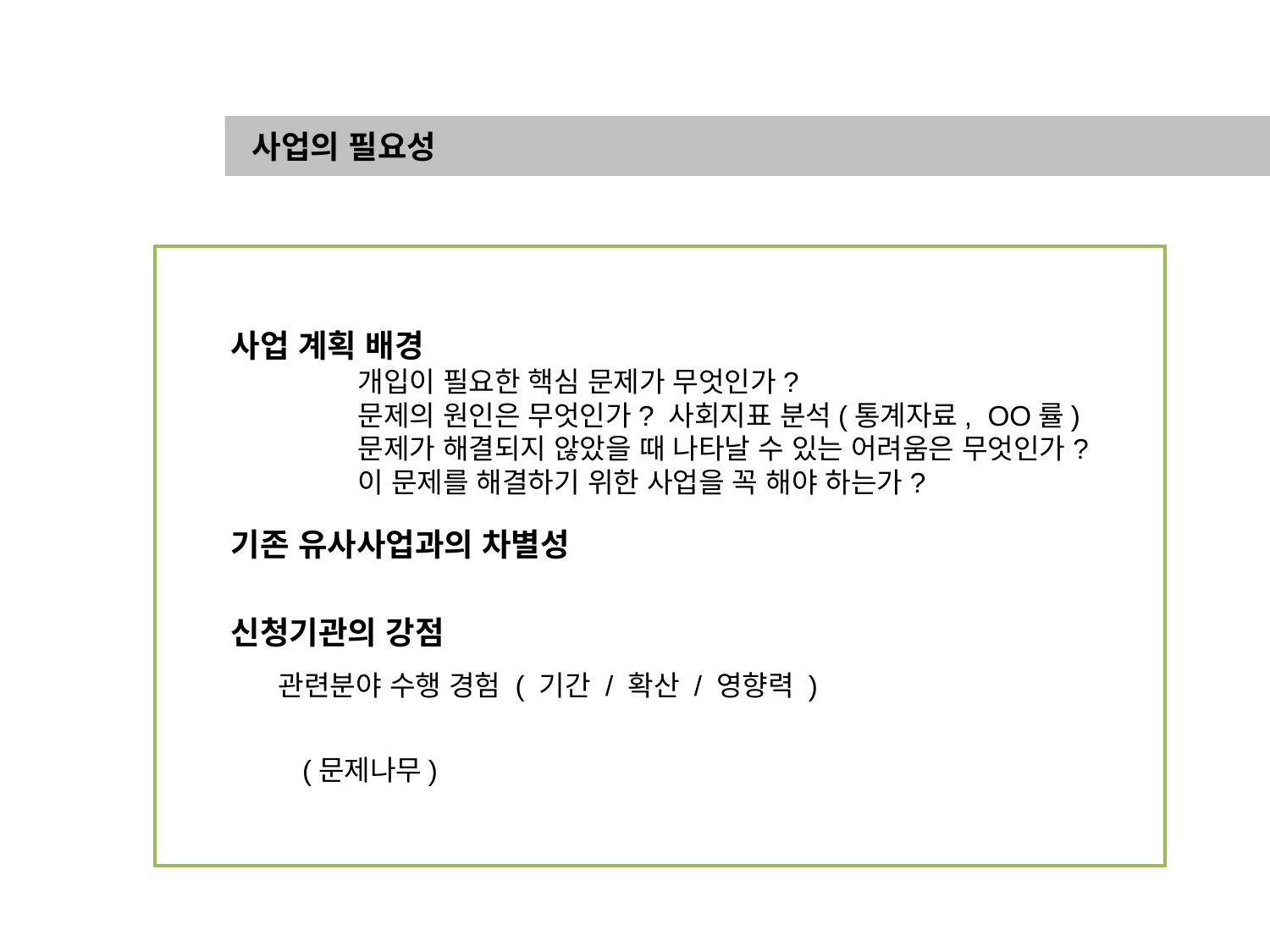

사업의 필요성
사업 계획 배경
		개입이 필요한 핵심 문제가 무엇인가?
		문제의 원인은 무엇인가? 사회지표 분석(통계자료,  OO률)
		문제가 해결되지 않았을 때 나타날 수 있는 어려움은 무엇인가?
		이 문제를 해결하기 위한 사업을 꼭 해야 하는가?

기존 유사사업과의 차별성

신청기관의 강점
	관련분야 수행 경험 ( 기간 / 확산 / 영향력 )

		 (문제나무)